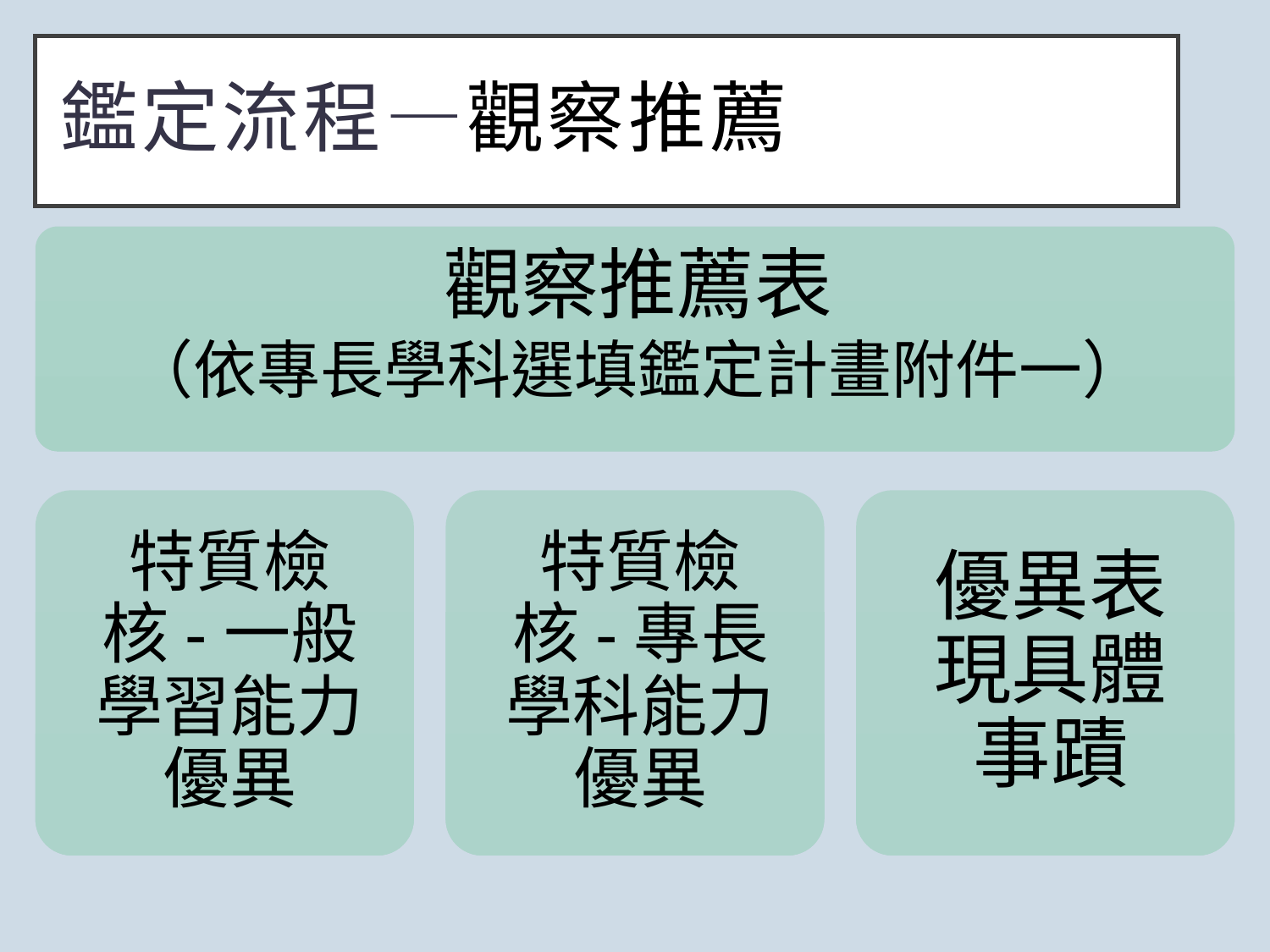

# 鑑定流程—觀察推薦
觀察推薦表
（依專長學科選填鑑定計畫附件一）
特質檢核-一般學習能力優異
特質檢核-專長學科能力優異
優異表現具體事蹟